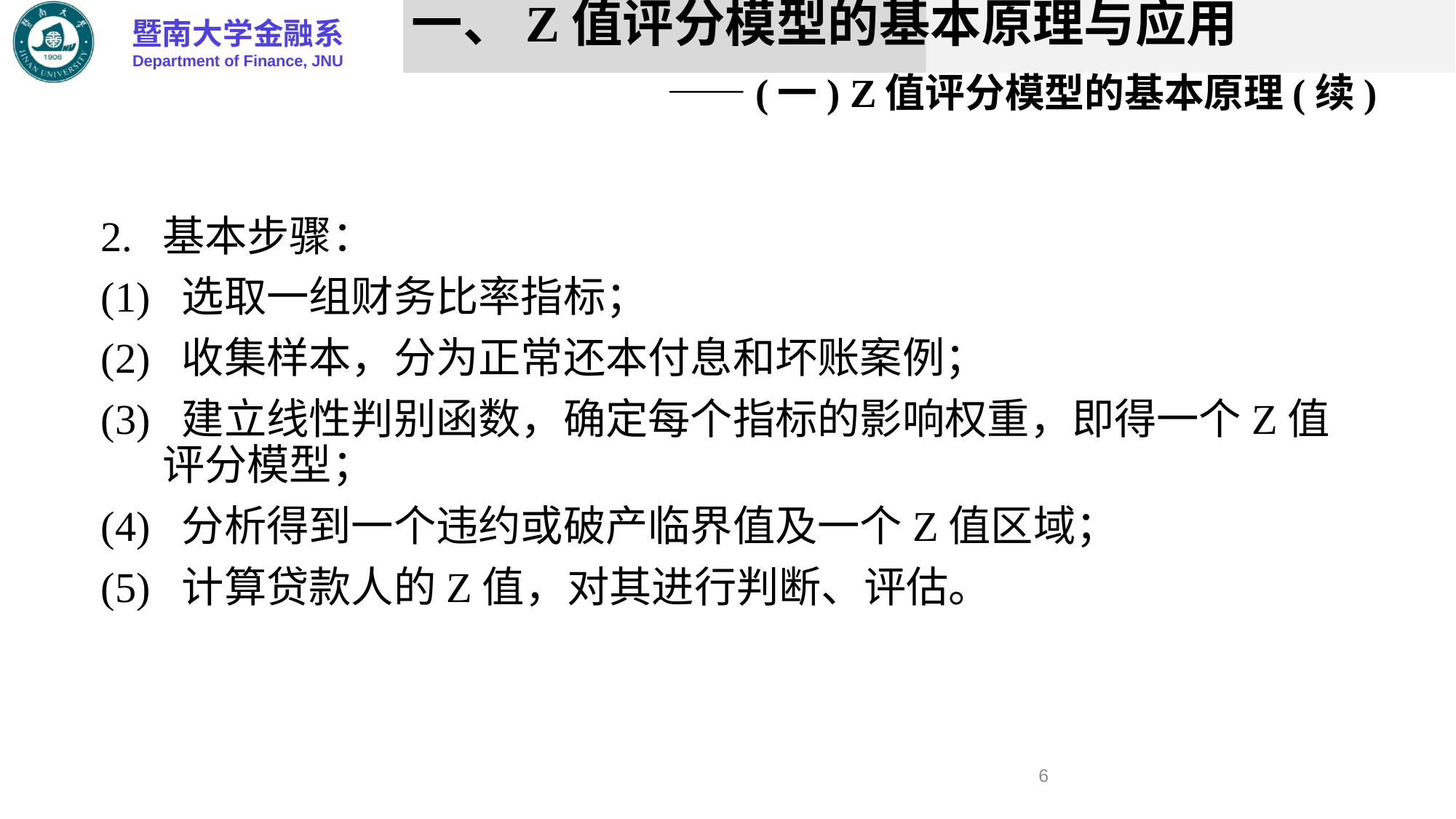

# 一、Z值评分模型的基本原理与应用 ——(一) Z值评分模型的基本原理(续)
2.	基本步骤：
(1)  选取一组财务比率指标；
(2)  收集样本，分为正常还本付息和坏账案例；
(3)  建立线性判别函数，确定每个指标的影响权重，即得一个Z值评分模型；
(4)  分析得到一个违约或破产临界值及一个Z值区域；
(5)  计算贷款人的Z值，对其进行判断、评估。

6